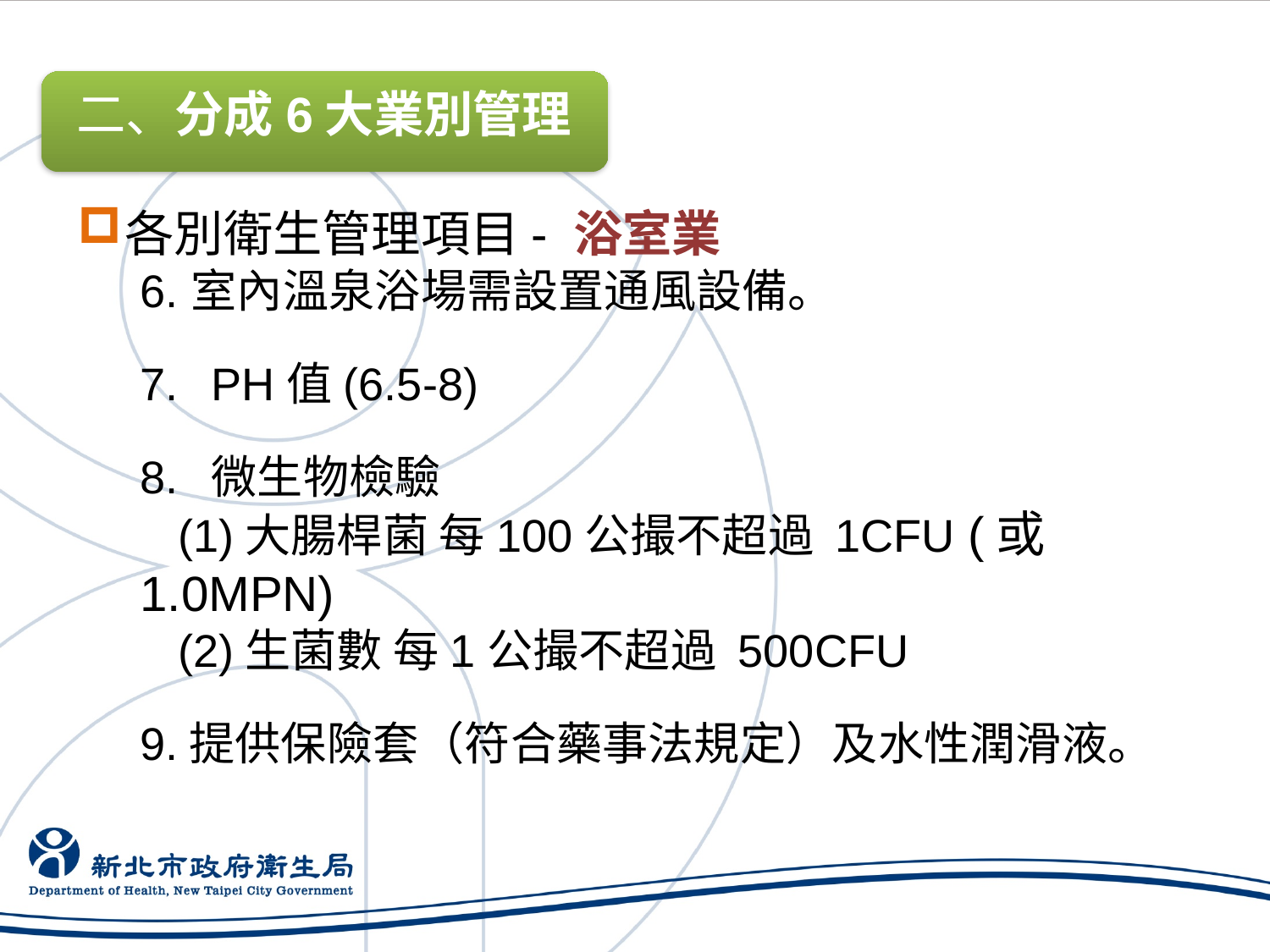

二、分成6大業別管理
各別衛生管理項目- 浴室業
室內溫泉浴場需設置通風設備。

PH值(6.5-8)

微生物檢驗
   (1)大腸桿菌 每100公撮不超過 1CFU (或 1.0MPN)
   (2)生菌數 每1公撮不超過 500CFU

9.提供保險套（符合藥事法規定）及水性潤滑液。